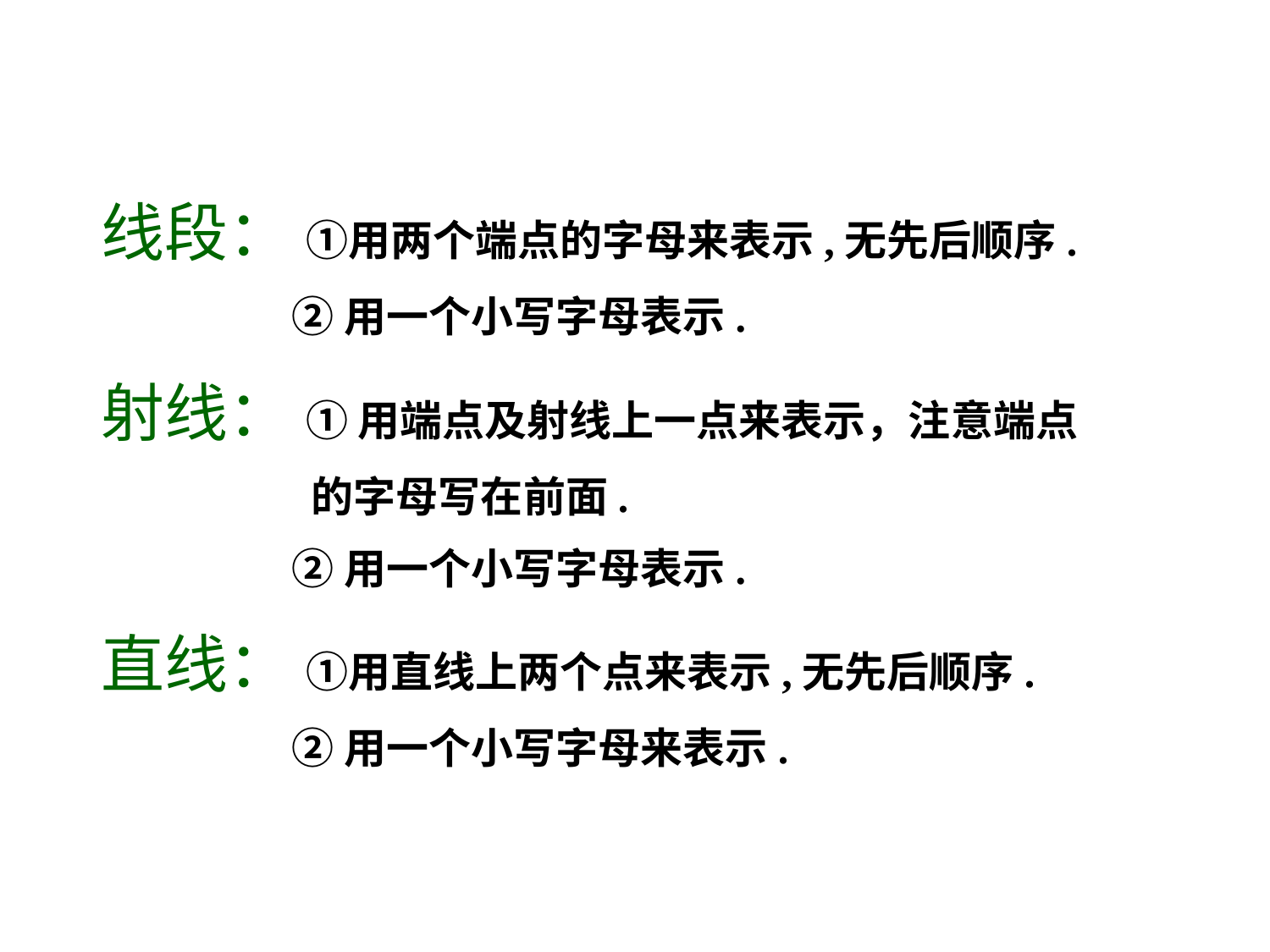

线段： ①用两个端点的字母来表示,无先后顺序.
                    ②用一个小写字母表示.
射线： ① 用端点及射线上一点来表示，注意端点
                     的字母写在前面.
                    ②用一个小写字母表示.
直线： ①用直线上两个点来表示,无先后顺序.
                    ②用一个小写字母来表示.